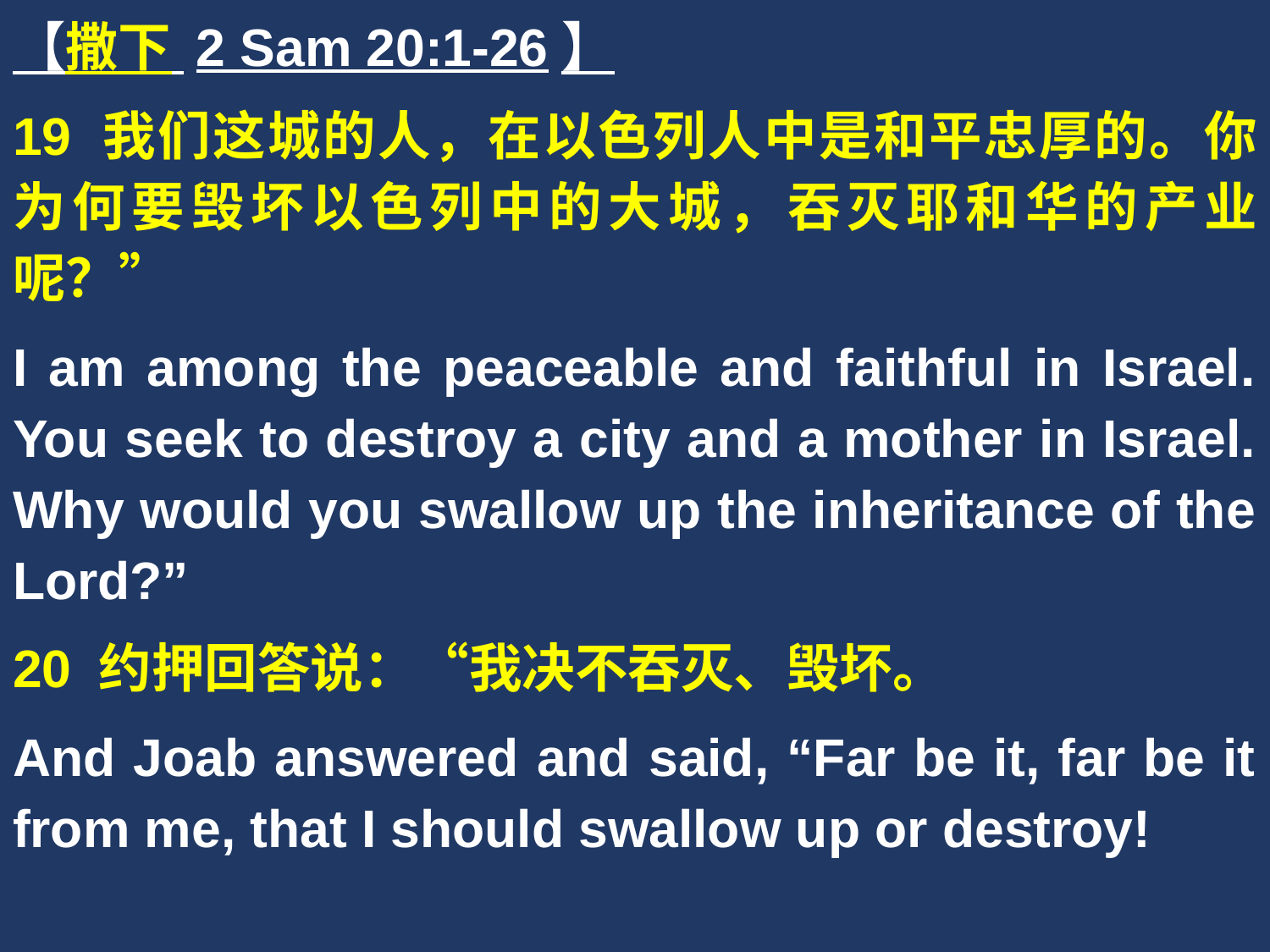

【撒下 2 Sam 20:1-26】
19 我们这城的人，在以色列人中是和平忠厚的。你为何要毁坏以色列中的大城，吞灭耶和华的产业呢？”
I am among the peaceable and faithful in Israel. You seek to destroy a city and a mother in Israel. Why would you swallow up the inheritance of the Lord?”
20 约押回答说：“我决不吞灭、毁坏。
And Joab answered and said, “Far be it, far be it from me, that I should swallow up or destroy!